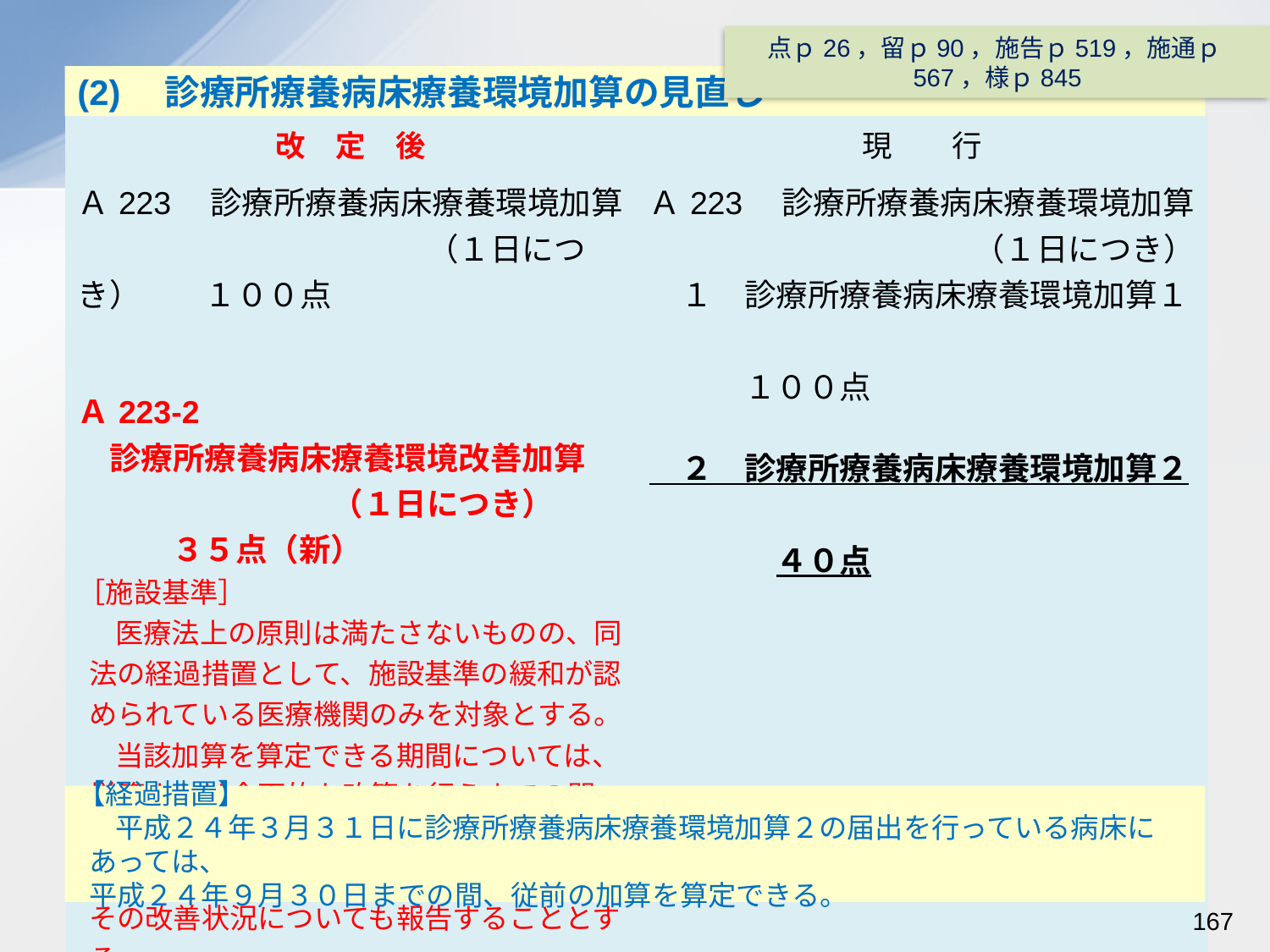

点ｐ26，留ｐ90，施告ｐ519，施通ｐ567，様ｐ845
(2)　診療所療養病床療養環境加算の見直し
| 改　定　後 | 現　　行 |
| --- | --- |
| Ａ223　診療所療養病床療養環境加算 　　　　　　　　　　　（１日につき）　　１００点 Ａ223-2 　診療所療養病床療養環境改善加算 　　　　　　　　（１日につき）　　　３５点（新） ［施設基準］ 医療法上の原則は満たさないものの、同法の経過措置として、施設基準の緩和が認められている医療機関のみを対象とする。 当該加算を算定できる期間については、増築または全面的な改築を行うまでの間とし、当該病床の療養環境の改善に資する計画を策定して報告するとともに、毎年その改善状況についても報告することとする。 | Ａ223　診療所療養病床療養環境加算 （１日につき） 　１　診療所療養病床療養環境加算１ 　　　　　　　　　　　　　　　　　　　　１００点 　２　診療所療養病床療養環境加算２ 　　　　　　　　　　　　　　　　　　　　　４０点 |
【経過措置】
平成２４年３月３１日に診療所療養病床療養環境加算２の届出を行っている病床にあっては、
平成２４年９月３０日までの間、従前の加算を算定できる。
167